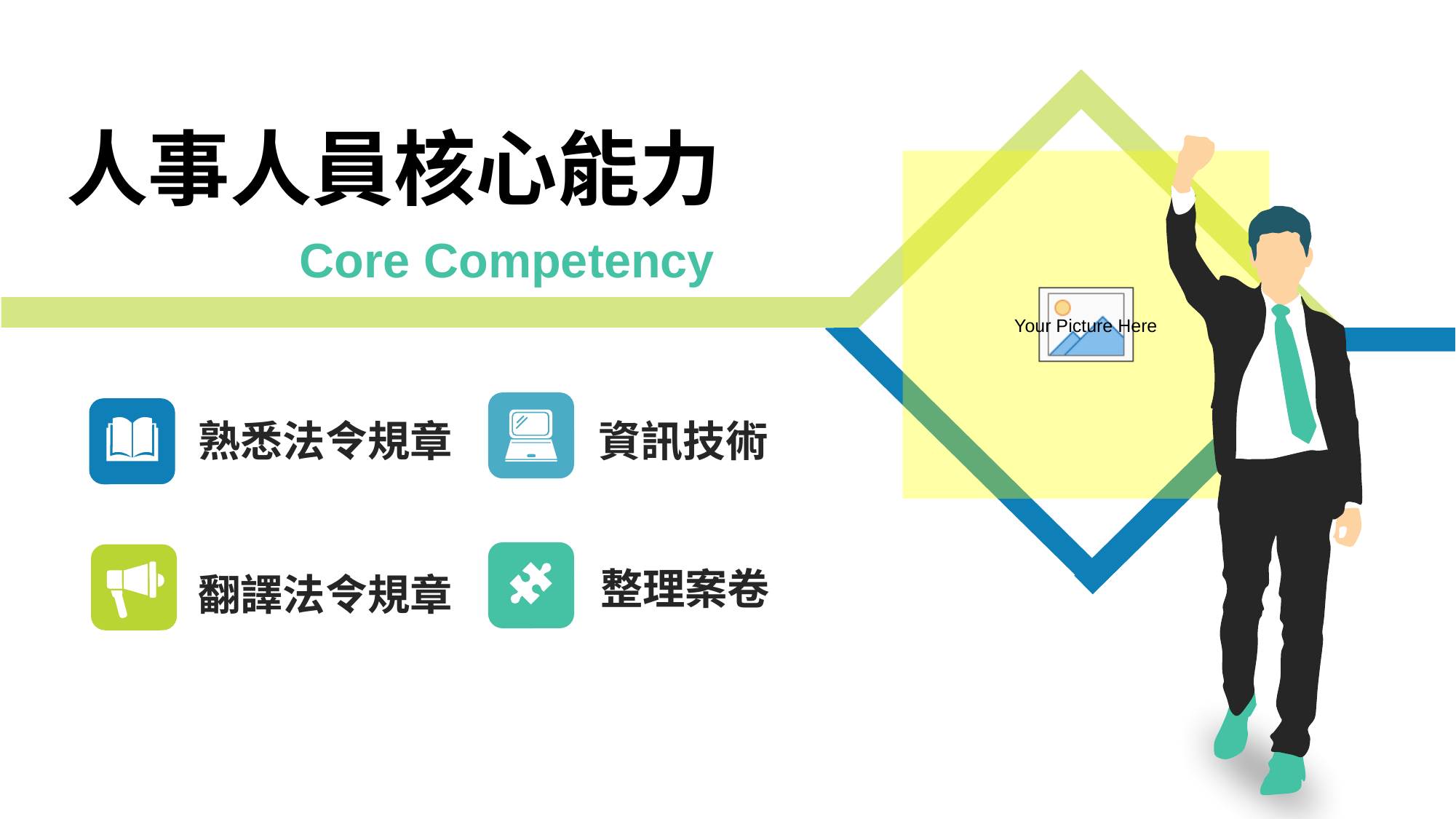

人事人員核心能力

Core Competency

熟悉法令規章
資訊技術

整理案卷

翻譯法令規章